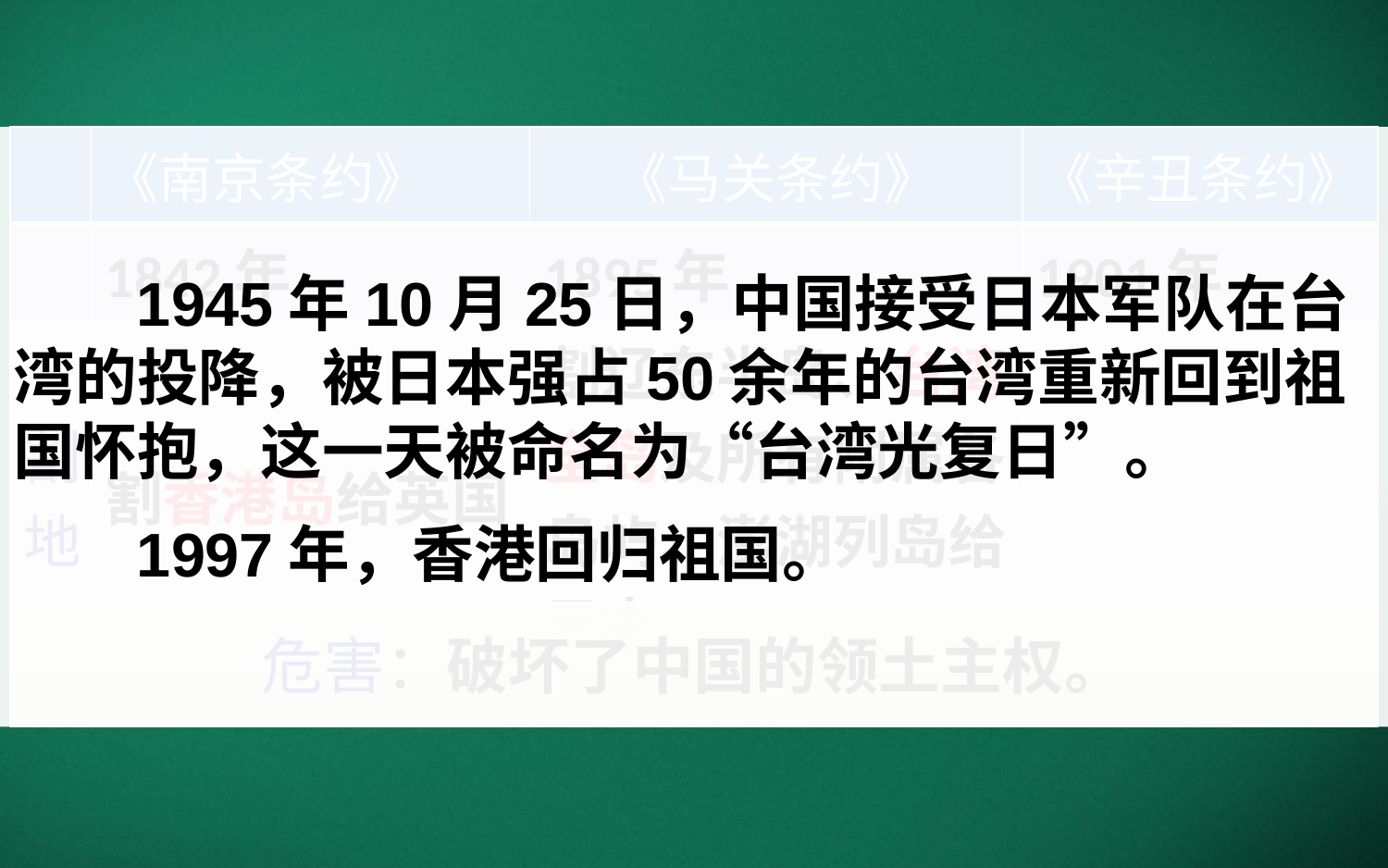

1945年10月25日，中国接受日本军队在台湾的投降，被日本强占50余年的台湾重新回到祖国怀抱，这一天被命名为“台湾光复日”。
1997年，香港回归祖国。
|  | 《南京条约》 | 《马关条约》 | 《辛丑条约》 |
| --- | --- | --- | --- |
|  | 1842年 | 1895年 | 1901年 |
| 割地 | 割香港岛给英国 | 割辽东半岛、台湾全岛及所有附属各岛屿、澎湖列岛给日本 |  |
危害：破坏了中国的领土主权。